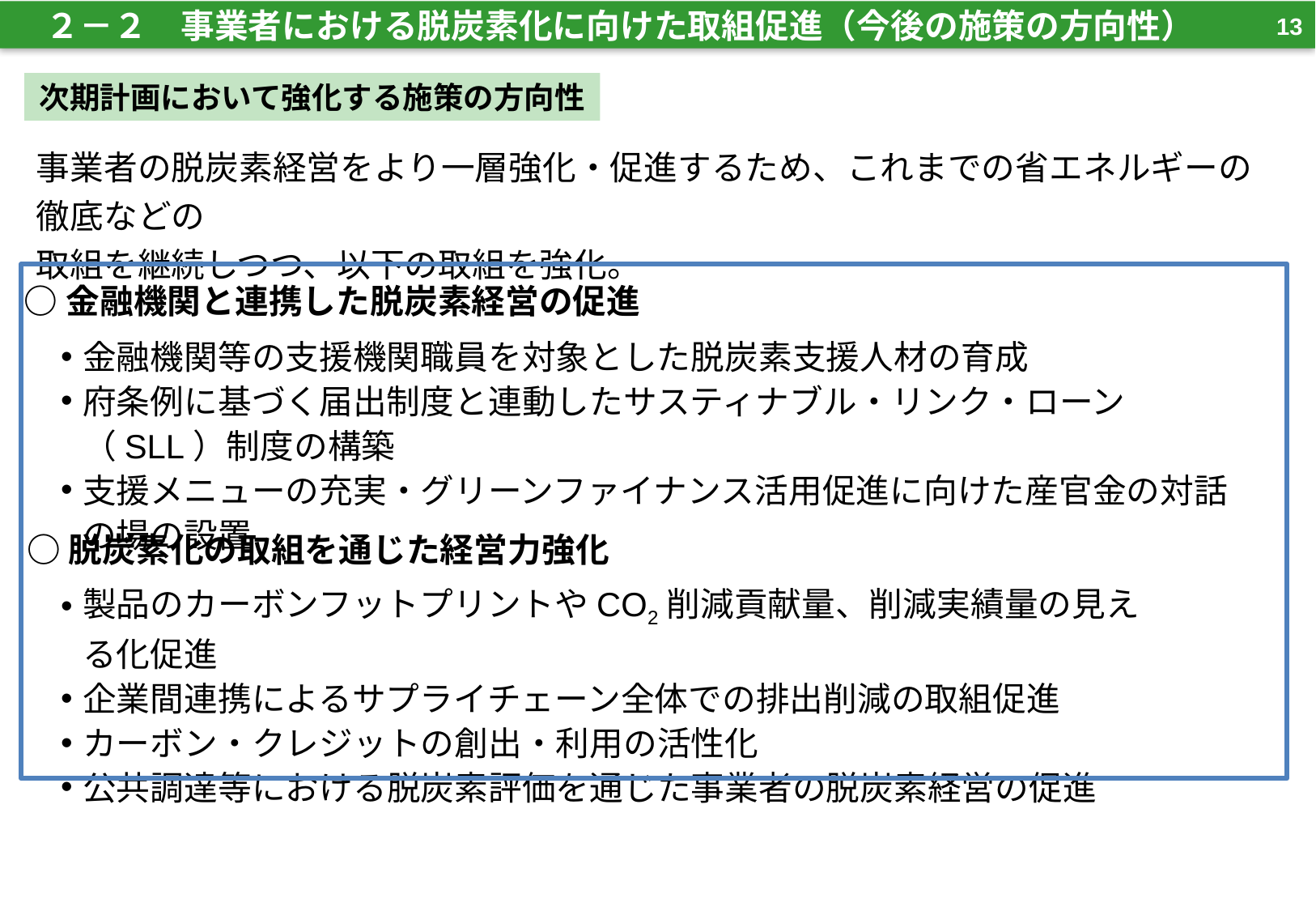

13
　２－２　事業者における脱炭素化に向けた取組促進（今後の施策の方向性）
13
次期計画において強化する施策の方向性
事業者の脱炭素経営をより一層強化・促進するため、これまでの省エネルギーの徹底などの
取組を継続しつつ、以下の取組を強化。

○金融機関と連携した脱炭素経営の促進
金融機関等の支援機関職員を対象とした脱炭素支援人材の育成
府条例に基づく届出制度と連動したサスティナブル・リンク・ローン（SLL）制度の構築
支援メニューの充実・グリーンファイナンス活用促進に向けた産官金の対話の場の設置
○脱炭素化の取組を通じた経営力強化
製品のカーボンフットプリントやCO2削減貢献量、削減実績量の見える化促進
企業間連携によるサプライチェーン全体での排出削減の取組促進
カーボン・クレジットの創出・利用の活性化
公共調達等における脱炭素評価を通じた事業者の脱炭素経営の促進